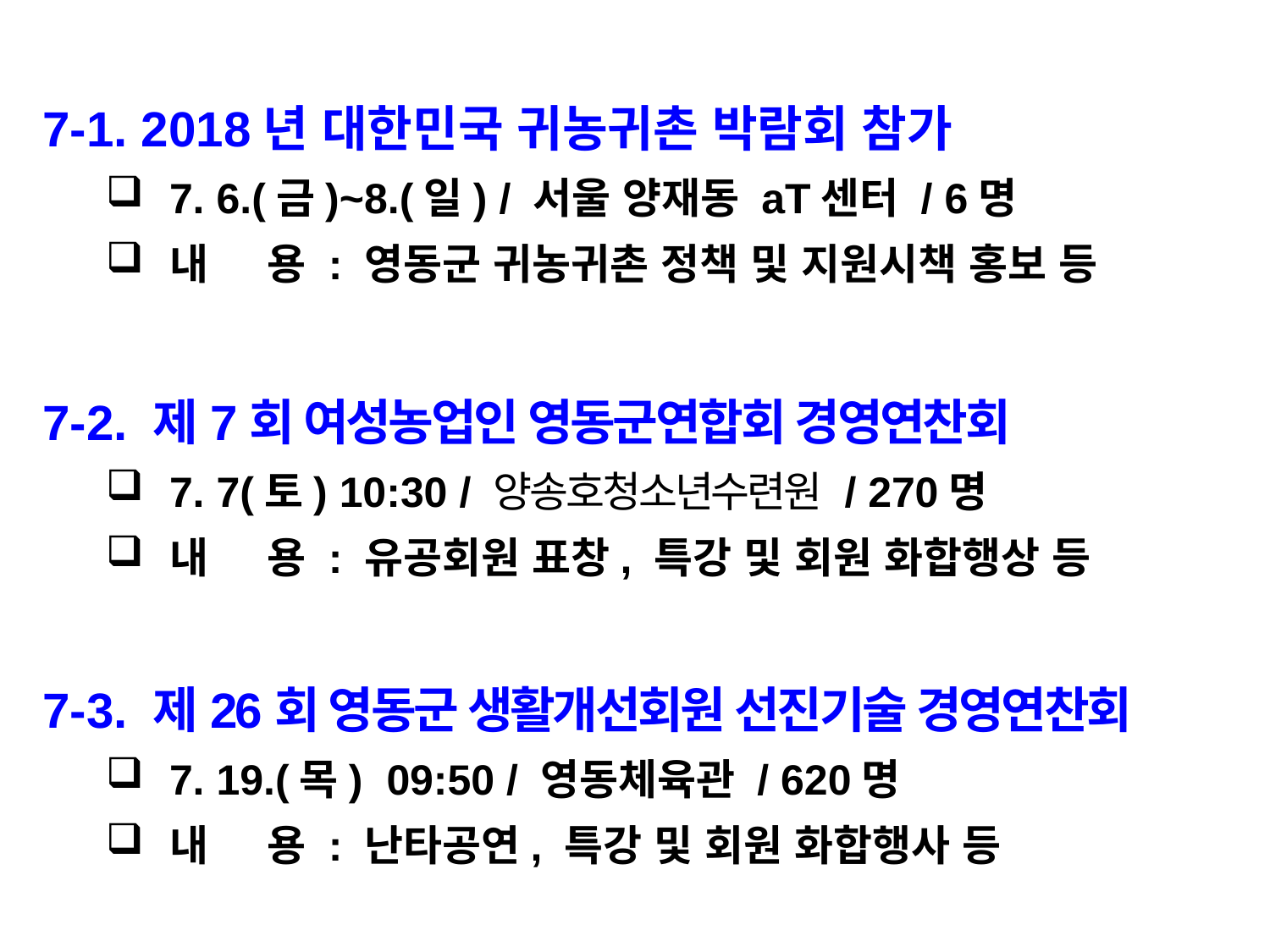

7-1. 2018년 대한민국 귀농귀촌 박람회 참가
7. 6.(금)~8.(일) / 서울 양재동 aT센터 / 6명
내     용 : 영동군 귀농귀촌 정책 및 지원시책 홍보 등
7-2. 제7회 여성농업인 영동군연합회 경영연찬회
7. 7(토) 10:30 / 양송호청소년수련원 / 270명
내     용 : 유공회원 표창, 특강 및 회원 화합행상 등
7-3. 제26회 영동군 생활개선회원 선진기술 경영연찬회
7. 19.(목)  09:50 / 영동체육관 / 620명
내     용 : 난타공연, 특강 및 회원 화합행사 등